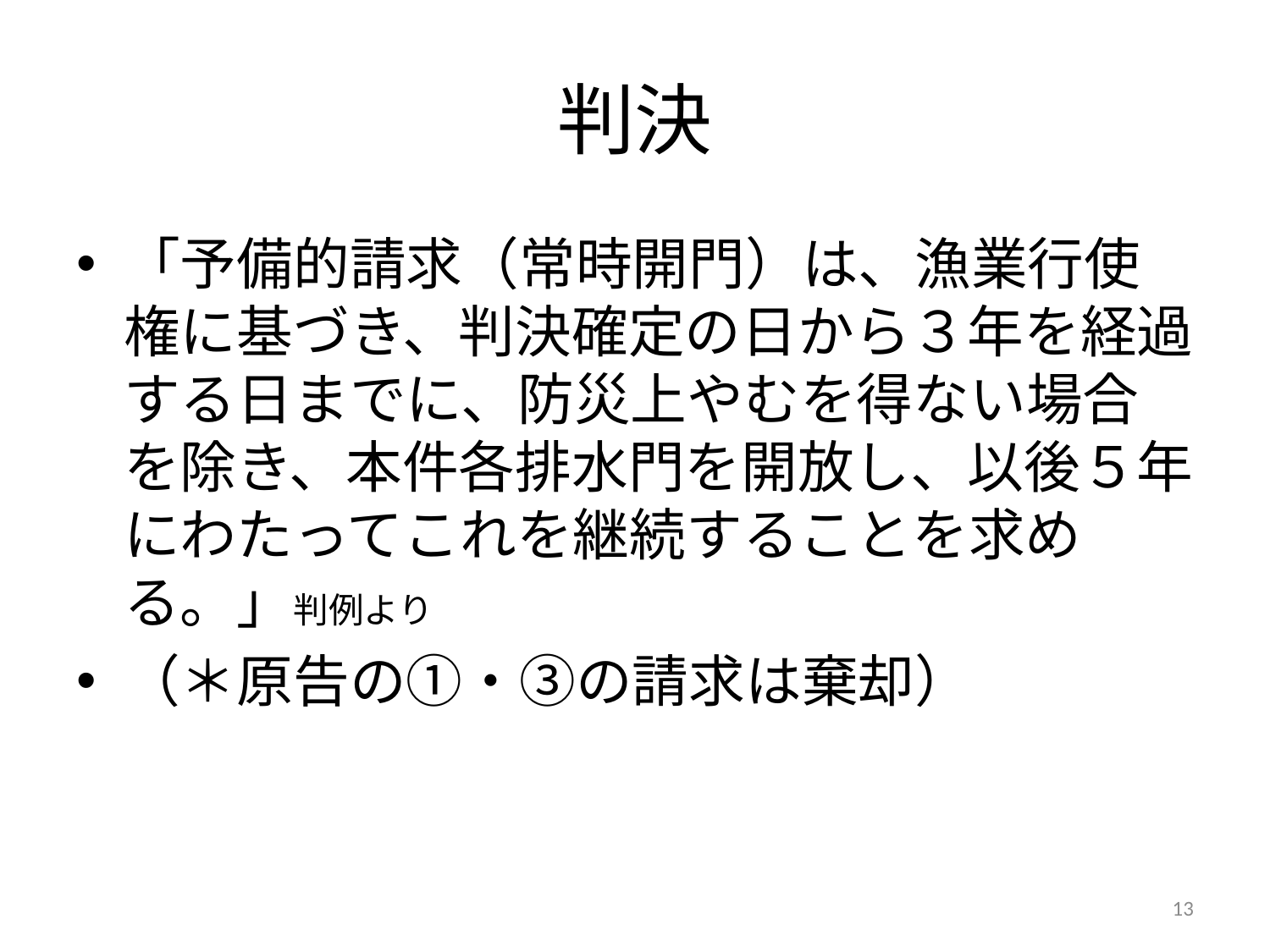

# 判決
「予備的請求（常時開門）は、漁業行使権に基づき、判決確定の日から３年を経過する日までに、防災上やむを得ない場合を除き、本件各排水門を開放し、以後５年にわたってこれを継続することを求める。」判例より
（＊原告の①・③の請求は棄却）
13